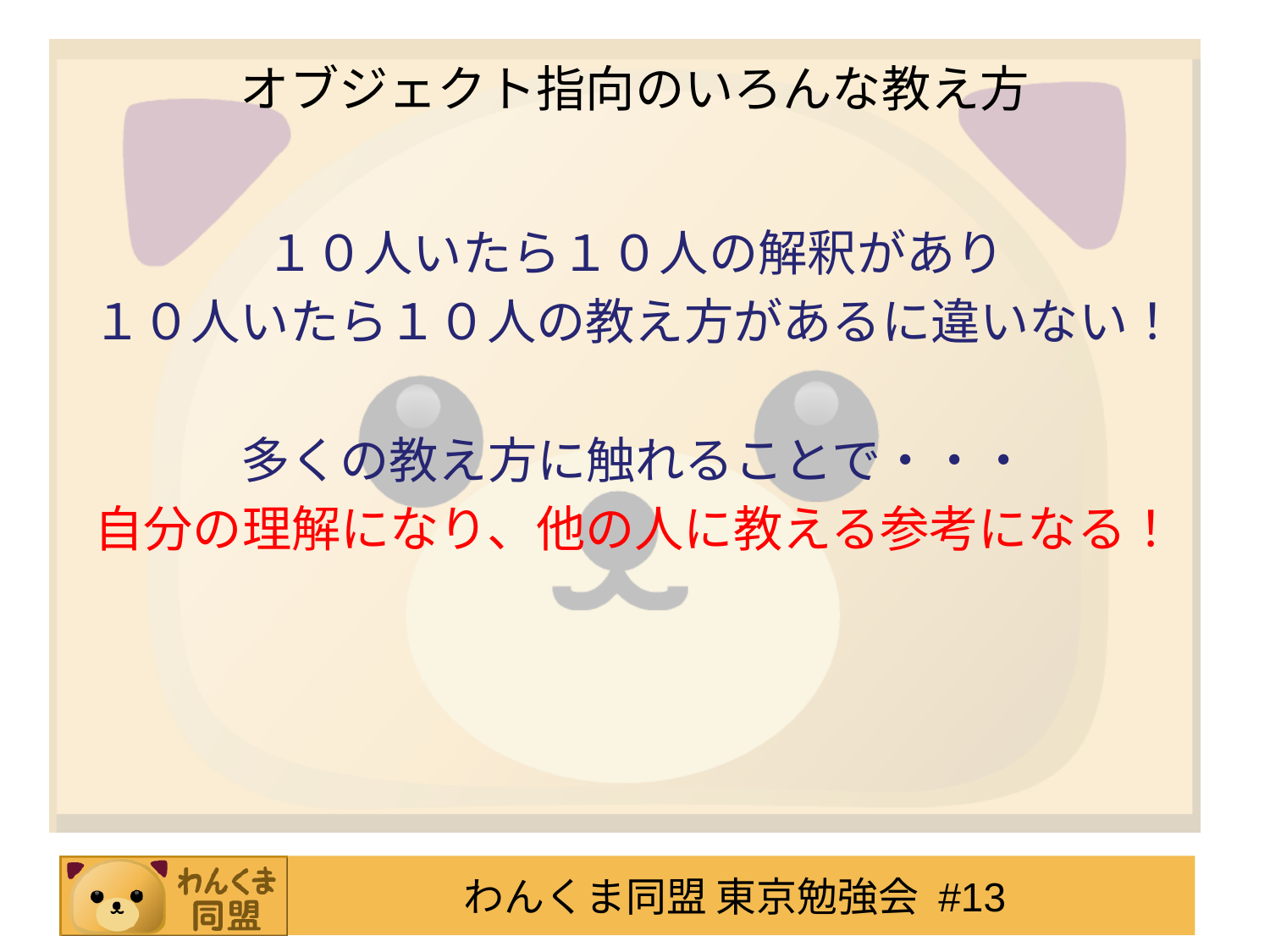

# オブジェクト指向のいろんな教え方

１０人いたら１０人の解釈があり
１０人いたら１０人の教え方があるに違いない！

多くの教え方に触れることで・・・
自分の理解になり、他の人に教える参考になる！